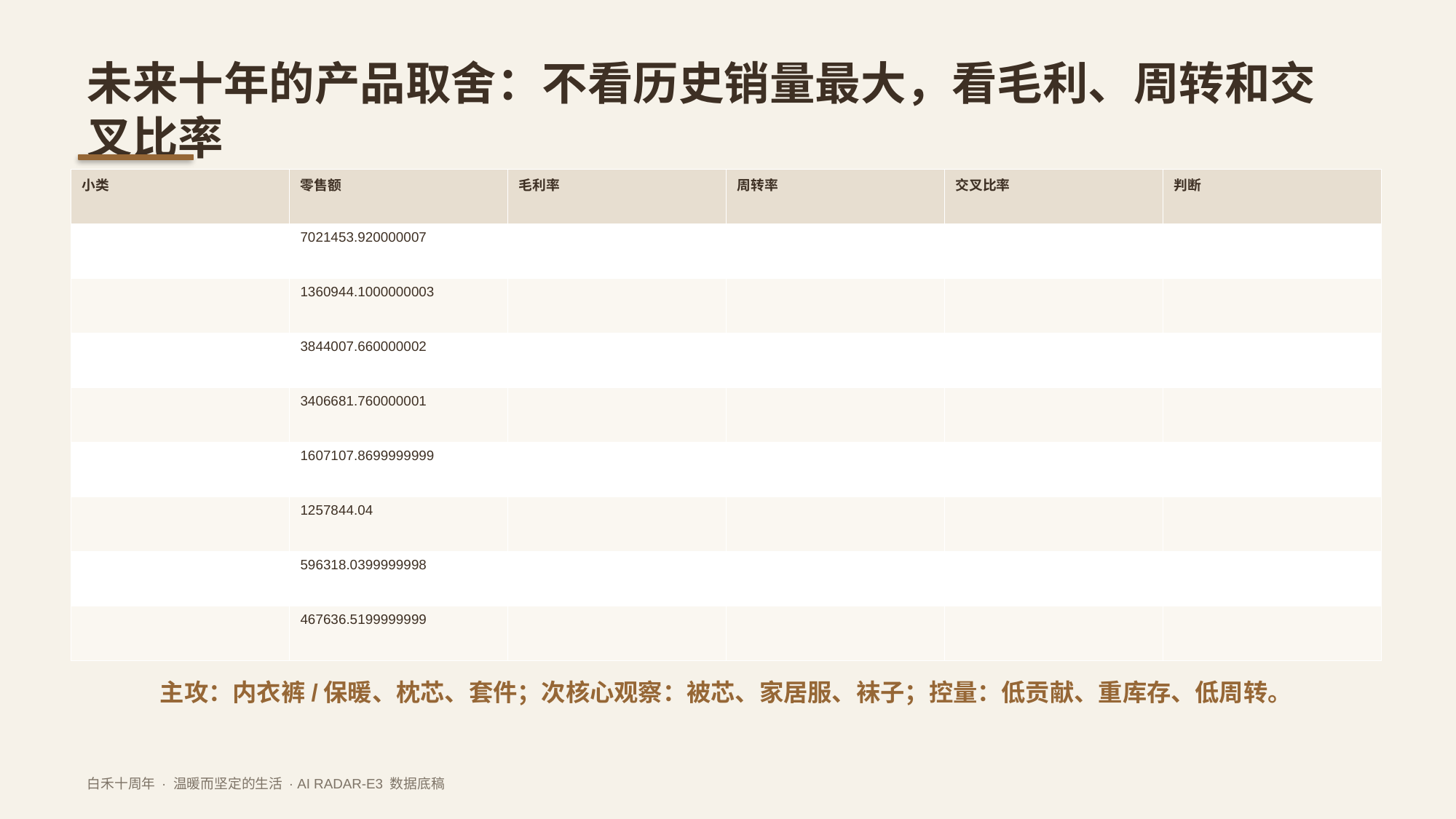

未来十年的产品取舍：不看历史销量最大，看毛利、周转和交叉比率

| 小类 | 零售额 | 毛利率 | 周转率 | 交叉比率 | 判断 |
| --- | --- | --- | --- | --- | --- |
|  | 7021453.920000007 |  |  |  |  |
|  | 1360944.1000000003 |  |  |  |  |
|  | 3844007.660000002 |  |  |  |  |
|  | 3406681.760000001 |  |  |  |  |
|  | 1607107.8699999999 |  |  |  |  |
|  | 1257844.04 |  |  |  |  |
|  | 596318.0399999998 |  |  |  |  |
|  | 467636.5199999999 |  |  |  |  |
主攻：内衣裤/保暖、枕芯、套件；次核心观察：被芯、家居服、袜子；控量：低贡献、重库存、低周转。
白禾十周年 · 温暖而坚定的生活 · AI RADAR-E3 数据底稿